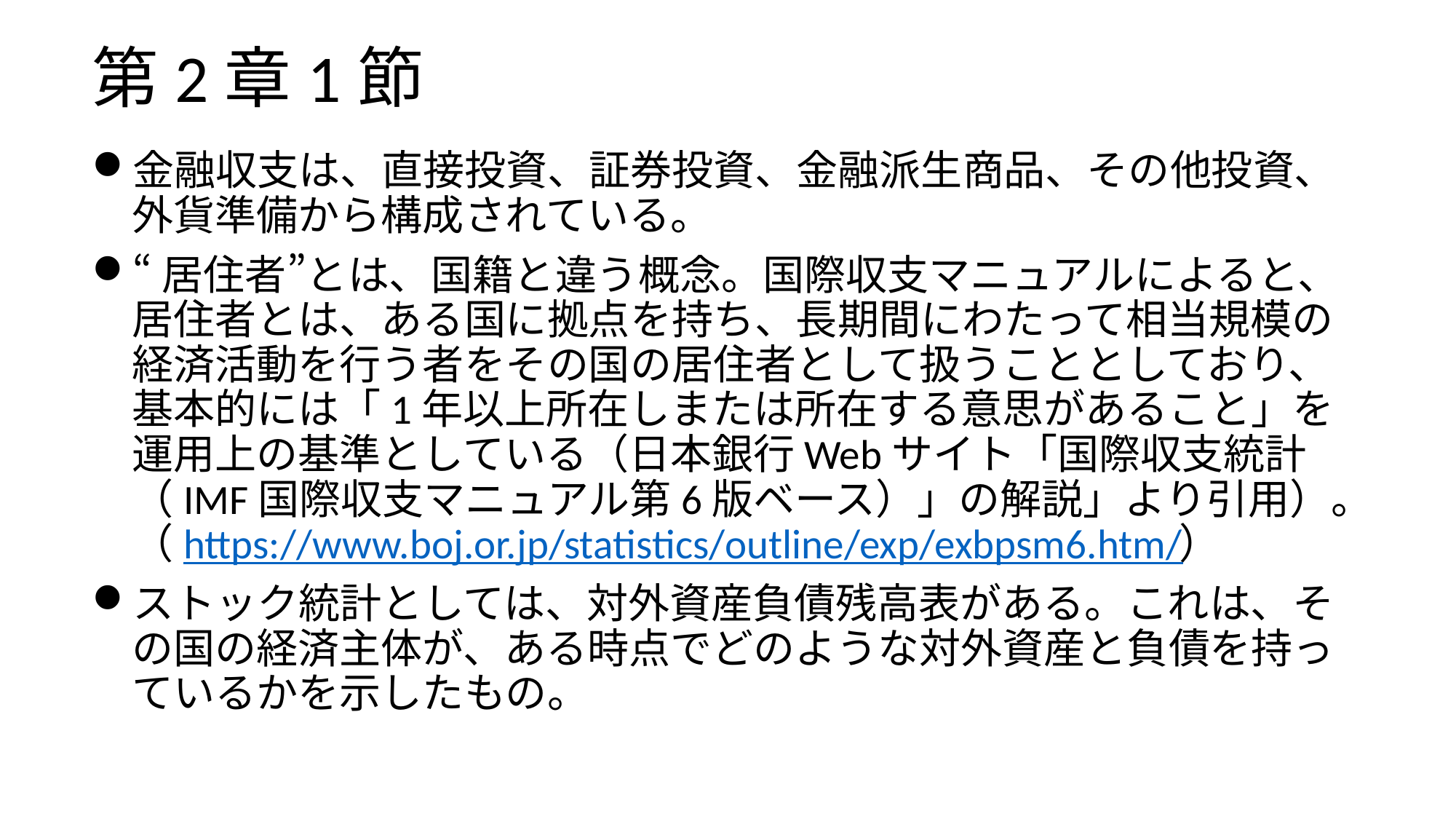

# 第2章1節
金融収支は、直接投資、証券投資、金融派生商品、その他投資、外貨準備から構成されている。
“居住者”とは、国籍と違う概念。国際収支マニュアルによると、居住者とは、ある国に拠点を持ち、長期間にわたって相当規模の経済活動を行う者をその国の居住者として扱うこととしており、基本的には「1年以上所在しまたは所在する意思があること」を運用上の基準としている（日本銀行Webサイト「国際収支統計（IMF国際収支マニュアル第6版ベース）」の解説」より引用）。（https://www.boj.or.jp/statistics/outline/exp/exbpsm6.htm/）
ストック統計としては、対外資産負債残高表がある。これは、その国の経済主体が、ある時点でどのような対外資産と負債を持っているかを示したもの。